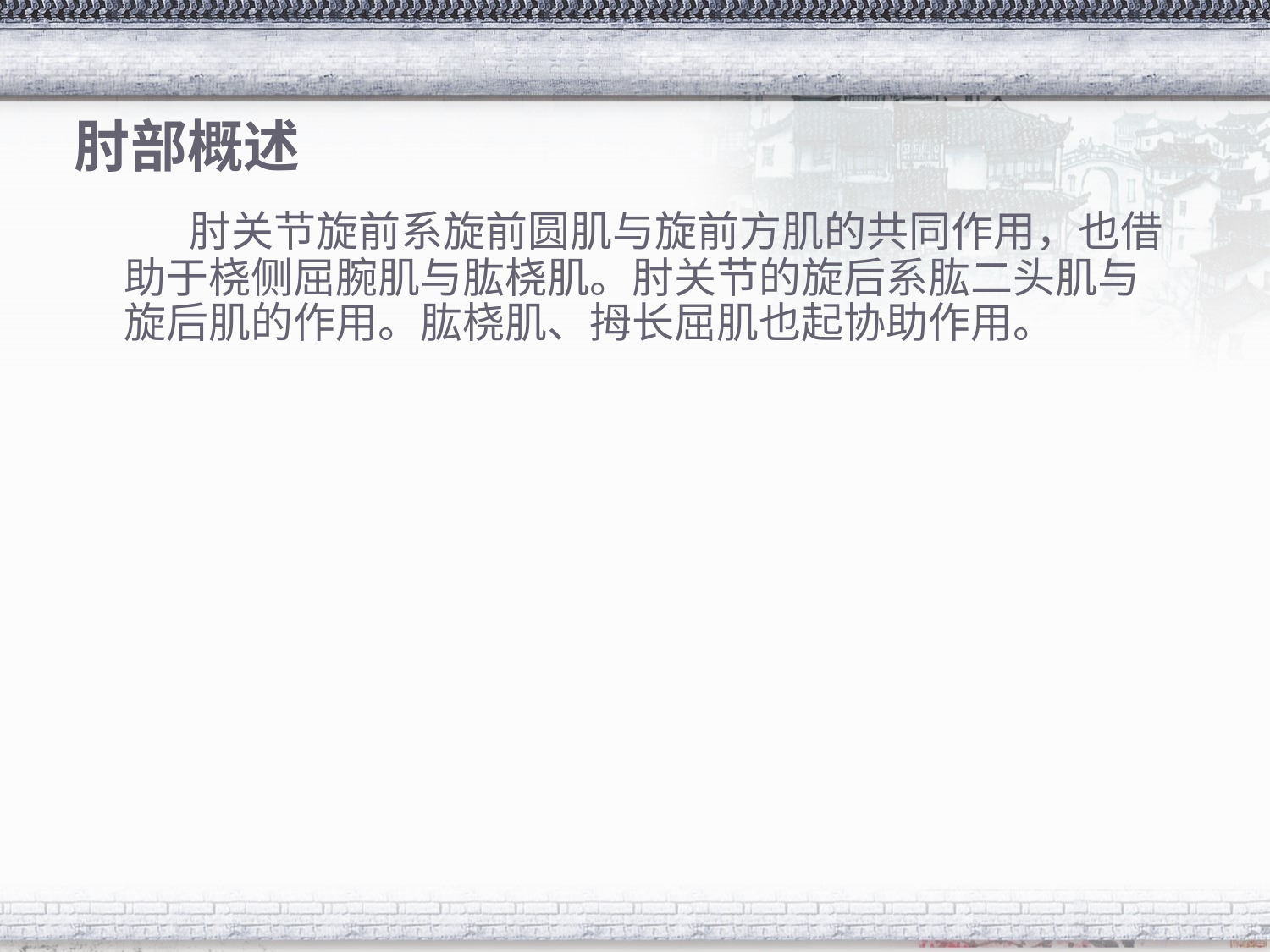

# 肘部概述
           肘关节旋前系旋前圆肌与旋前方肌的共同作用，也借助于桡侧屈腕肌与肱桡肌。肘关节的旋后系肱二头肌与旋后肌的作用。肱桡肌、拇长屈肌也起协助作用。